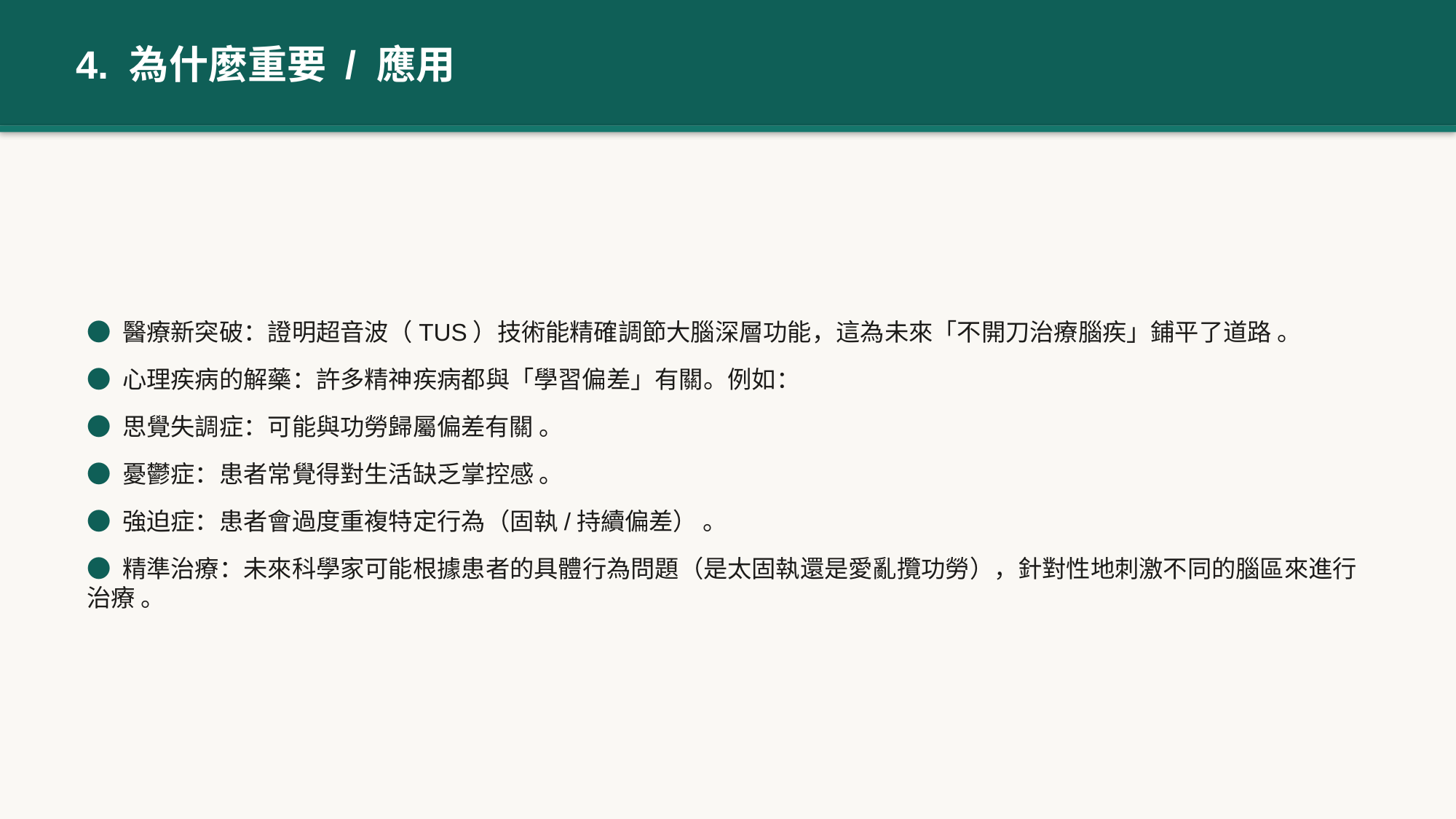

4. 為什麼重要 / 應用

● 醫療新突破：證明超音波（TUS）技術能精確調節大腦深層功能，這為未來「不開刀治療腦疾」鋪平了道路 。
● 心理疾病的解藥：許多精神疾病都與「學習偏差」有關。例如：
● 思覺失調症：可能與功勞歸屬偏差有關 。
● 憂鬱症：患者常覺得對生活缺乏掌控感 。
● 強迫症：患者會過度重複特定行為（固執/持續偏差） 。
● 精準治療：未來科學家可能根據患者的具體行為問題（是太固執還是愛亂攬功勞），針對性地刺激不同的腦區來進行治療 。